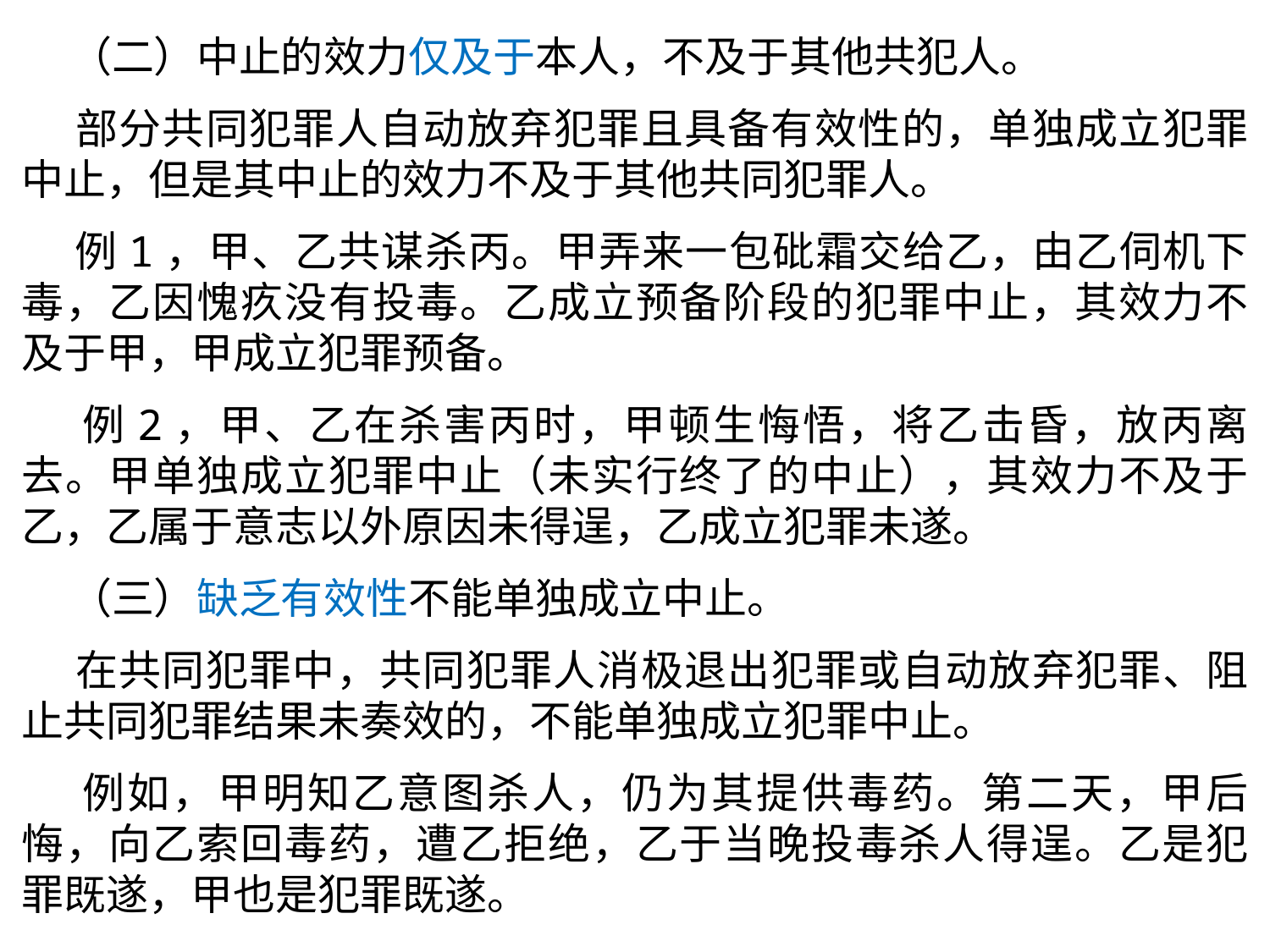

（二）中止的效力仅及于本人，不及于其他共犯人。

    部分共同犯罪人自动放弃犯罪且具备有效性的，单独成立犯罪中止，但是其中止的效力不及于其他共同犯罪人。

    例1，甲、乙共谋杀丙。甲弄来一包砒霜交给乙，由乙伺机下毒，乙因愧疚没有投毒。乙成立预备阶段的犯罪中止，其效力不及于甲，甲成立犯罪预备。

    例2，甲、乙在杀害丙时，甲顿生悔悟，将乙击昏，放丙离去。甲单独成立犯罪中止（未实行终了的中止），其效力不及于乙，乙属于意志以外原因未得逞，乙成立犯罪未遂。

    （三）缺乏有效性不能单独成立中止。

    在共同犯罪中，共同犯罪人消极退出犯罪或自动放弃犯罪、阻止共同犯罪结果未奏效的，不能单独成立犯罪中止。

    例如，甲明知乙意图杀人，仍为其提供毒药。第二天，甲后悔，向乙索回毒药，遭乙拒绝，乙于当晚投毒杀人得逞。乙是犯罪既遂，甲也是犯罪既遂。